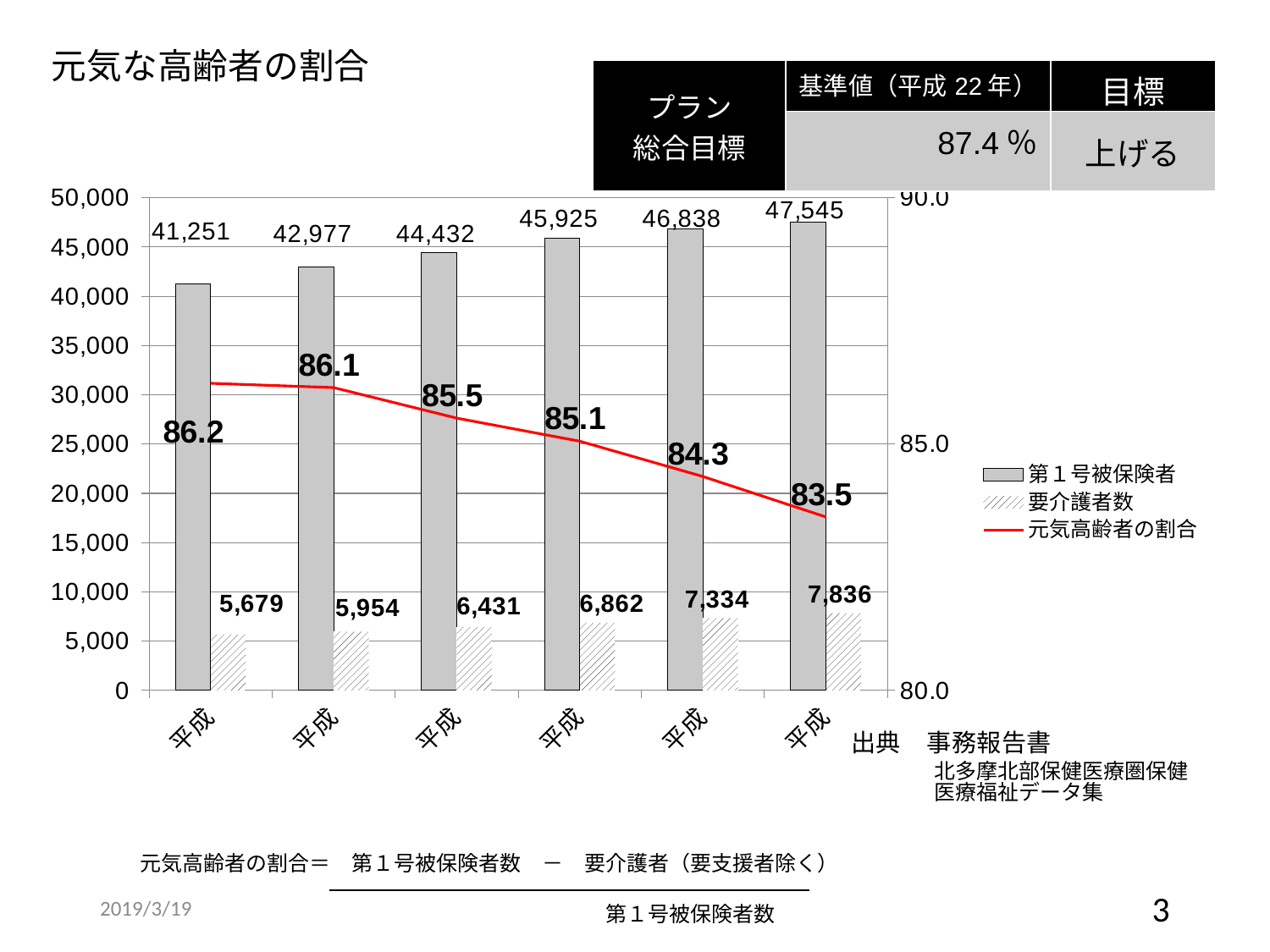

元気な高齢者の割合
| プラン 総合目標 | 基準値（平成22年） | 目標 |
| --- | --- | --- |
|  | 87.4％ | 上げる |

### Chart

| Category | 第１号被保険者 | 要介護者数 | 元気高齢者の割合 |
|---|---|---|---|
| 平成23年度 | 41251.0 | 5679.0 | 86.23306101670264 |
| 平成24年度 | 42977.0 | 5954.0 | 86.14607813481629 |
| 平成25年度 | 44432.0 | 6431.0 | 85.52619733525387 |
| 平成26年度 | 45925.0 | 6862.0 | 85.05824714207948 |
| 平成27年度 | 46838.0 | 7334.0 | 84.34177377343183 |
| 平成28年度 | 47545.0 | 7836.0 | 83.51877168997791 |
元気高齢者の割合＝　第１号被保険者数　－　要介護者（要支援者除く）

　　　　　　　　　　　　　　　　　　　　　　第１号被保険者数
2019/3/19
3